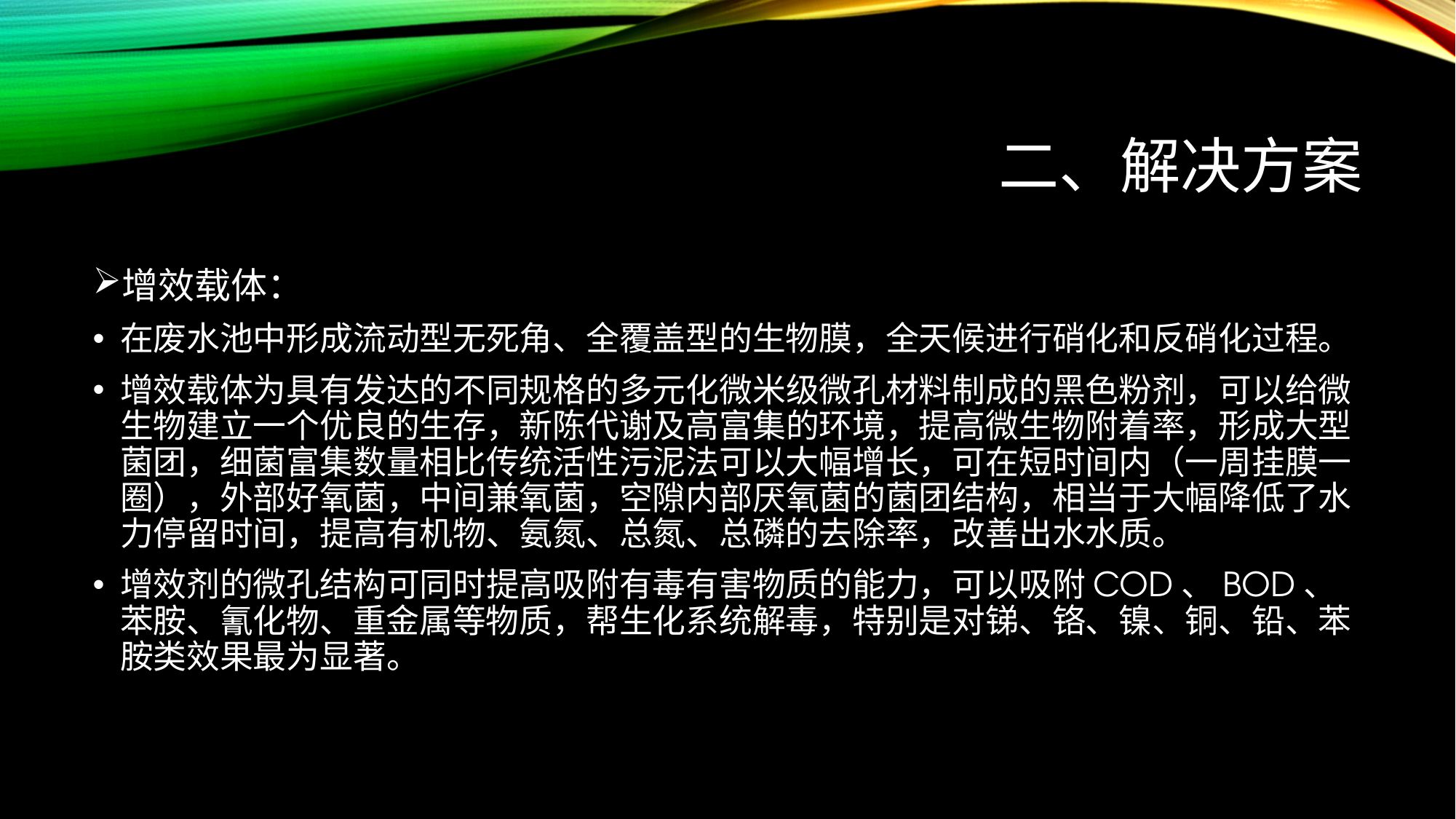

# 二、解决方案
增效载体：
在废水池中形成流动型无死角、全覆盖型的生物膜，全天候进行硝化和反硝化过程。
增效载体为具有发达的不同规格的多元化微米级微孔材料制成的黑色粉剂，可以给微生物建立一个优良的生存，新陈代谢及高富集的环境，提高微生物附着率，形成大型菌团，细菌富集数量相比传统活性污泥法可以大幅增长，可在短时间内（一周挂膜一圈），外部好氧菌，中间兼氧菌，空隙内部厌氧菌的菌团结构，相当于大幅降低了水力停留时间，提高有机物、氨氮、总氮、总磷的去除率，改善出水水质。
增效剂的微孔结构可同时提高吸附有毒有害物质的能力，可以吸附COD、BOD、苯胺、氰化物、重金属等物质，帮生化系统解毒，特别是对锑、铬、镍、铜、铅、苯胺类效果最为显著。